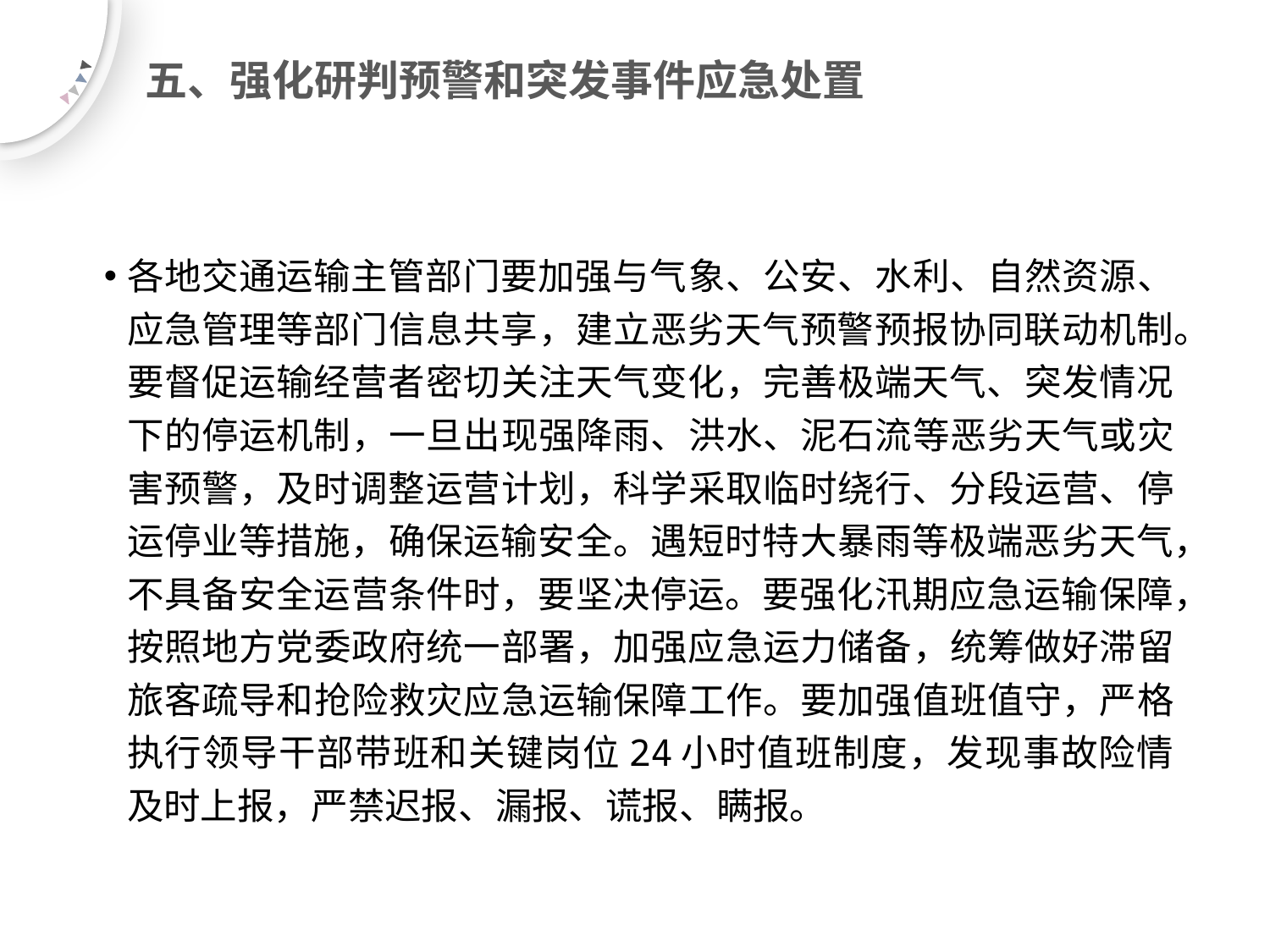

# 五、强化研判预警和突发事件应急处置
各地交通运输主管部门要加强与气象、公安、水利、自然资源、应急管理等部门信息共享，建立恶劣天气预警预报协同联动机制。要督促运输经营者密切关注天气变化，完善极端天气、突发情况下的停运机制，一旦出现强降雨、洪水、泥石流等恶劣天气或灾害预警，及时调整运营计划，科学采取临时绕行、分段运营、停运停业等措施，确保运输安全。遇短时特大暴雨等极端恶劣天气，不具备安全运营条件时，要坚决停运。要强化汛期应急运输保障，按照地方党委政府统一部署，加强应急运力储备，统筹做好滞留旅客疏导和抢险救灾应急运输保障工作。要加强值班值守，严格执行领导干部带班和关键岗位24小时值班制度，发现事故险情及时上报，严禁迟报、漏报、谎报、瞒报。